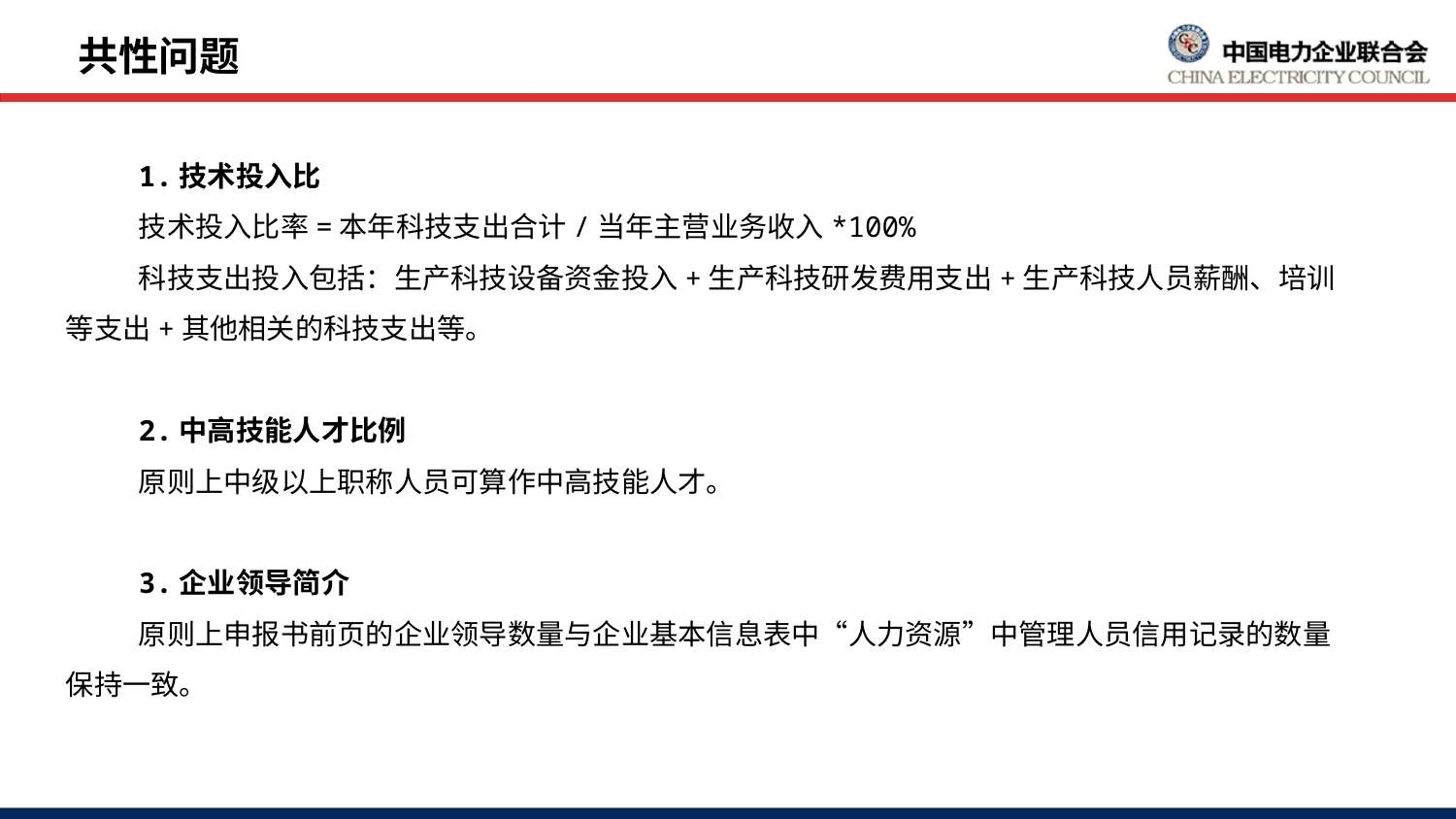

共性问题
1.技术投入比
技术投入比率=本年科技支出合计/当年主营业务收入*100%
科技支出投入包括：生产科技设备资金投入+生产科技研发费用支出+生产科技人员薪酬、培训等支出+其他相关的科技支出等。

2.中高技能人才比例
原则上中级以上职称人员可算作中高技能人才。

3.企业领导简介
原则上申报书前页的企业领导数量与企业基本信息表中“人力资源”中管理人员信用记录的数量保持一致。